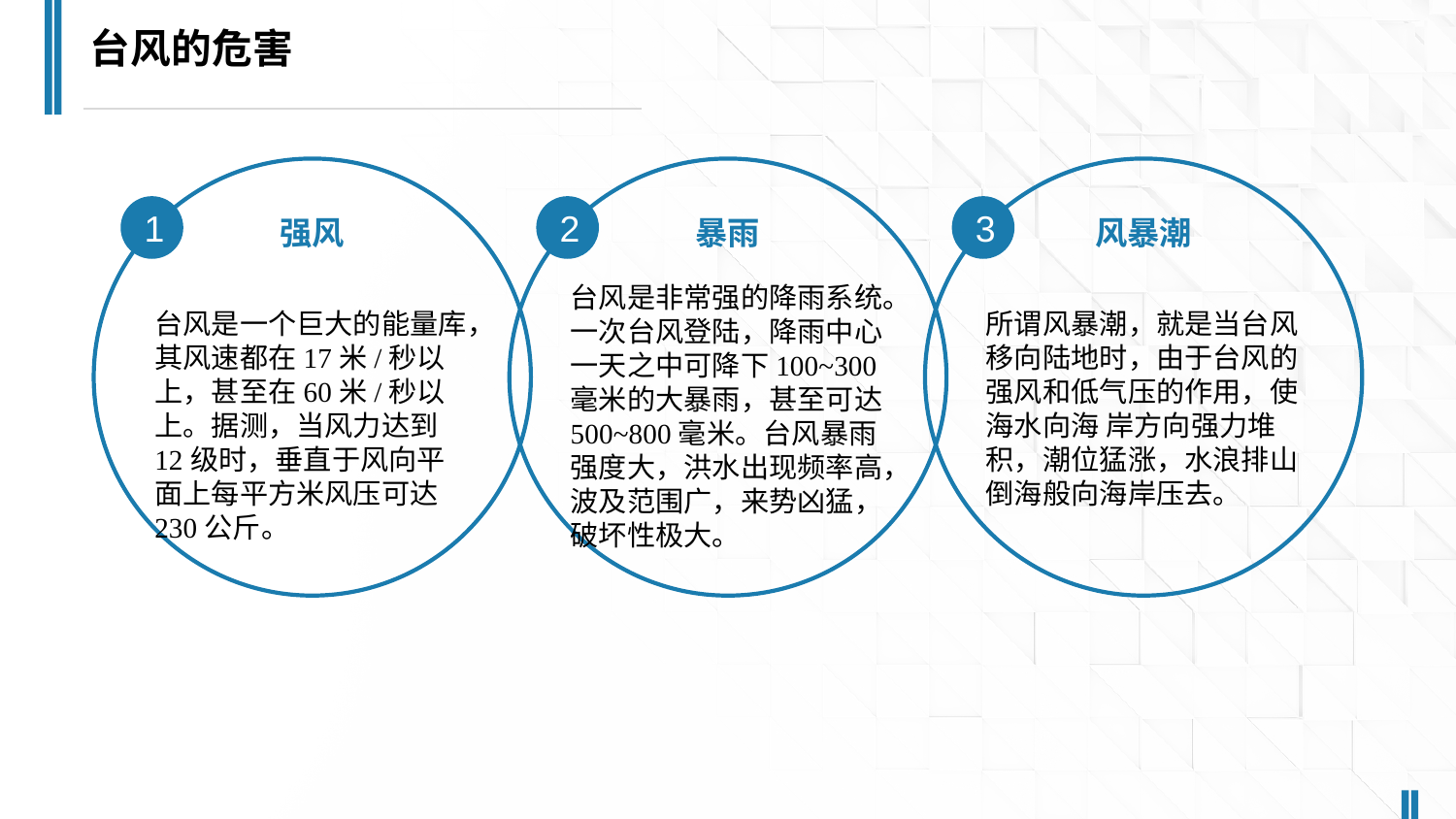

台风的危害

1
2
3
强风
暴雨
风暴潮
台风是非常强的降雨系统。一次台风登陆，降雨中心一天之中可降下100~300毫米的大暴雨，甚至可达500~800毫米。台风暴雨强度大，洪水出现频率高，波及范围广，来势凶猛，破坏性极大。
台风是一个巨大的能量库，其风速都在17米/秒以上，甚至在60米/秒以上。据测，当风力达到12级时，垂直于风向平面上每平方米风压可达230公斤。
所谓风暴潮，就是当台风移向陆地时，由于台风的强风和低气压的作用，使海水向海 岸方向强力堆积，潮位猛涨，水浪排山倒海般向海岸压去。